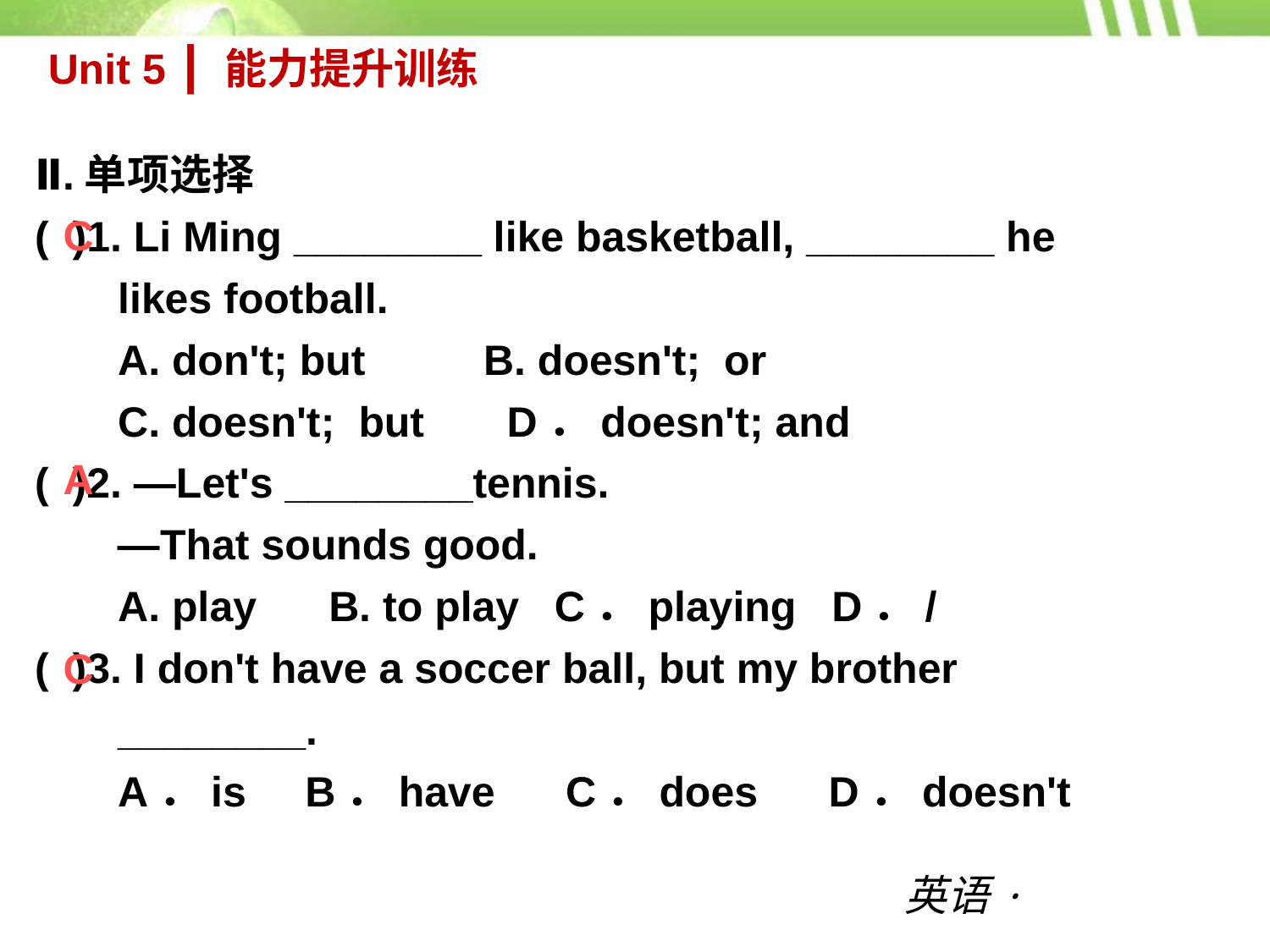

Unit 5 ┃ 能力提升训练
Ⅱ.单项选择
(  )1. Li Ming ________ like basketball, ________ he
       likes football.
       A. don't; but          B. doesn't;  or
       C. doesn't;  but       D．doesn't; and
(  )2. —Let's ________tennis.
       —That sounds good.
       A. play　 B. to play   C．playing   D．/
(  )3. I don't have a soccer ball, but my brother
       ________.
       A．is     B．have      C．does      D．doesn't
C
A
C
英语·新课标（RJ）